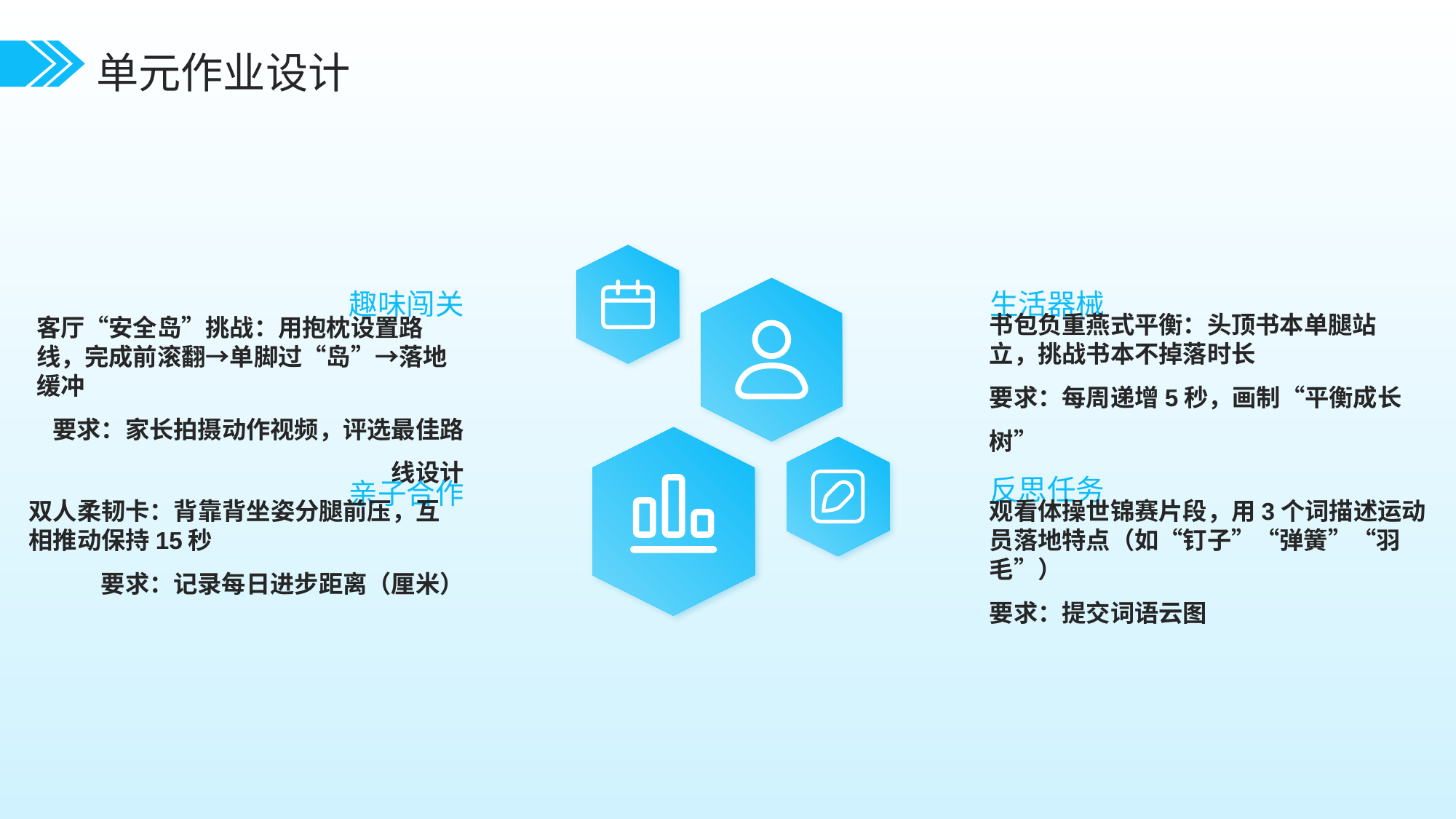

单元作业设计

生活器械
趣味闯关

书包负重燕式平衡：头顶书本单腿站立，挑战书本不掉落时长
要求：每周递增5秒，画制“平衡成长树”
客厅“安全岛”挑战：用抱枕设置路线，完成前滚翻→单脚过“岛”→落地缓冲
要求：家长拍摄动作视频，评选最佳路线设计

反思任务
亲子合作

双人柔韧卡：背靠背坐姿分腿前压，互相推动保持15秒
要求：记录每日进步距离（厘米）
观看体操世锦赛片段，用3个词描述运动员落地特点（如“钉子”“弹簧”“羽毛”）
要求：提交词语云图